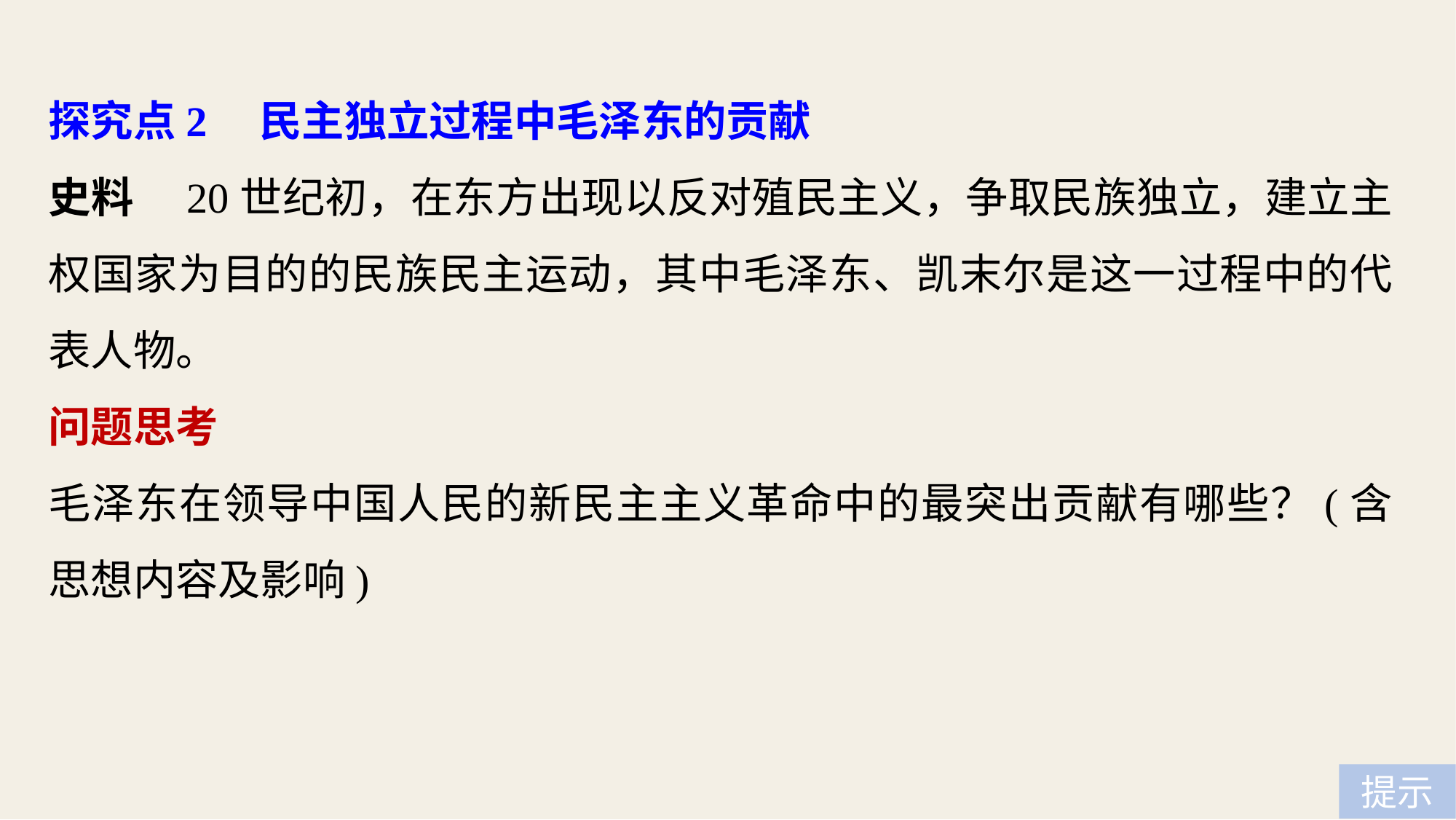

探究点2　民主独立过程中毛泽东的贡献
史料　20世纪初，在东方出现以反对殖民主义，争取民族独立，建立主权国家为目的的民族民主运动，其中毛泽东、凯末尔是这一过程中的代表人物。
问题思考
毛泽东在领导中国人民的新民主主义革命中的最突出贡献有哪些？(含思想内容及影响)
提示